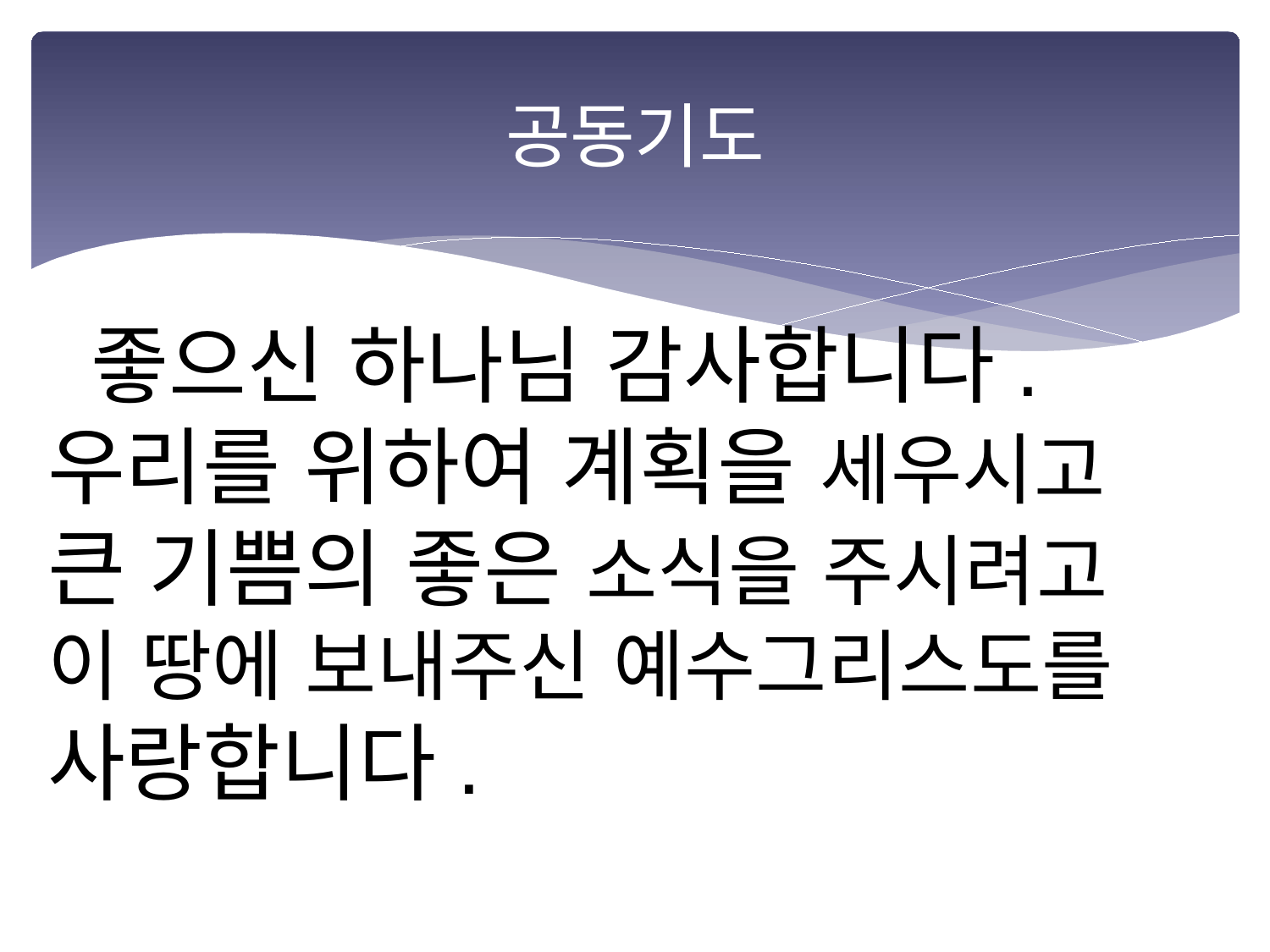

# 공동기도

 좋으신 하나님 감사합니다.
우리를 위하여 계획을 세우시고
큰 기쁨의 좋은 소식을 주시려고
이 땅에 보내주신 예수그리스도를
사랑합니다.